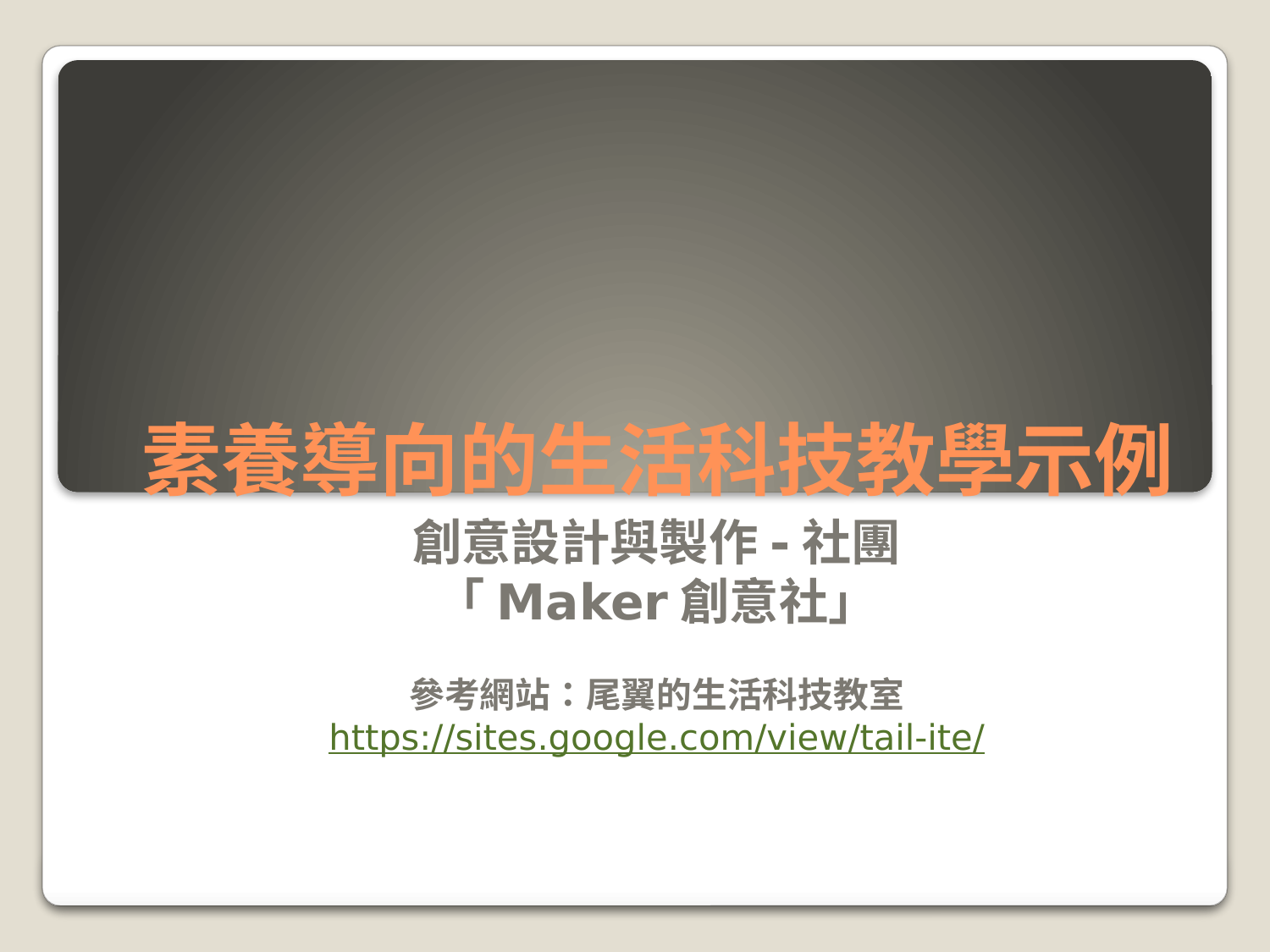

# 素養導向的生活科技教學示例
創意設計與製作-社團
「Maker創意社」

參考網站：尾翼的生活科技教室
https://sites.google.com/view/tail-ite/